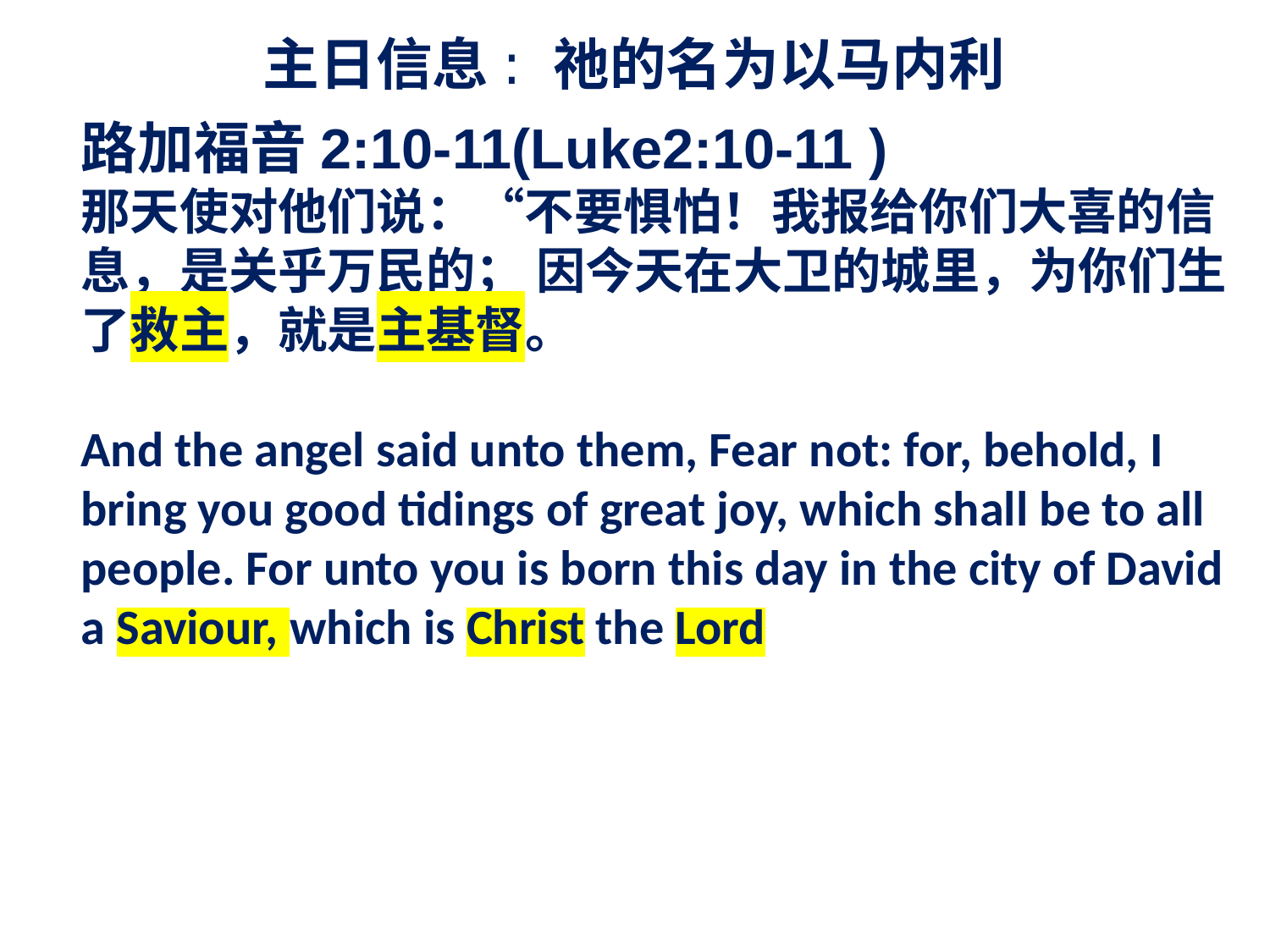

主日信息: 祂的名为以马内利

路加福音2:10-11(Luke2:10-11 )
那天使对他们说：“不要惧怕！我报给你们大喜的信息，是关乎万民的； 因今天在大卫的城里，为你们生了救主，就是主基督。

And the angel said unto them, Fear not: for, behold, I bring you good tidings of great joy, which shall be to all people. For unto you is born this day in the city of David a Saviour, which is Christ the Lord